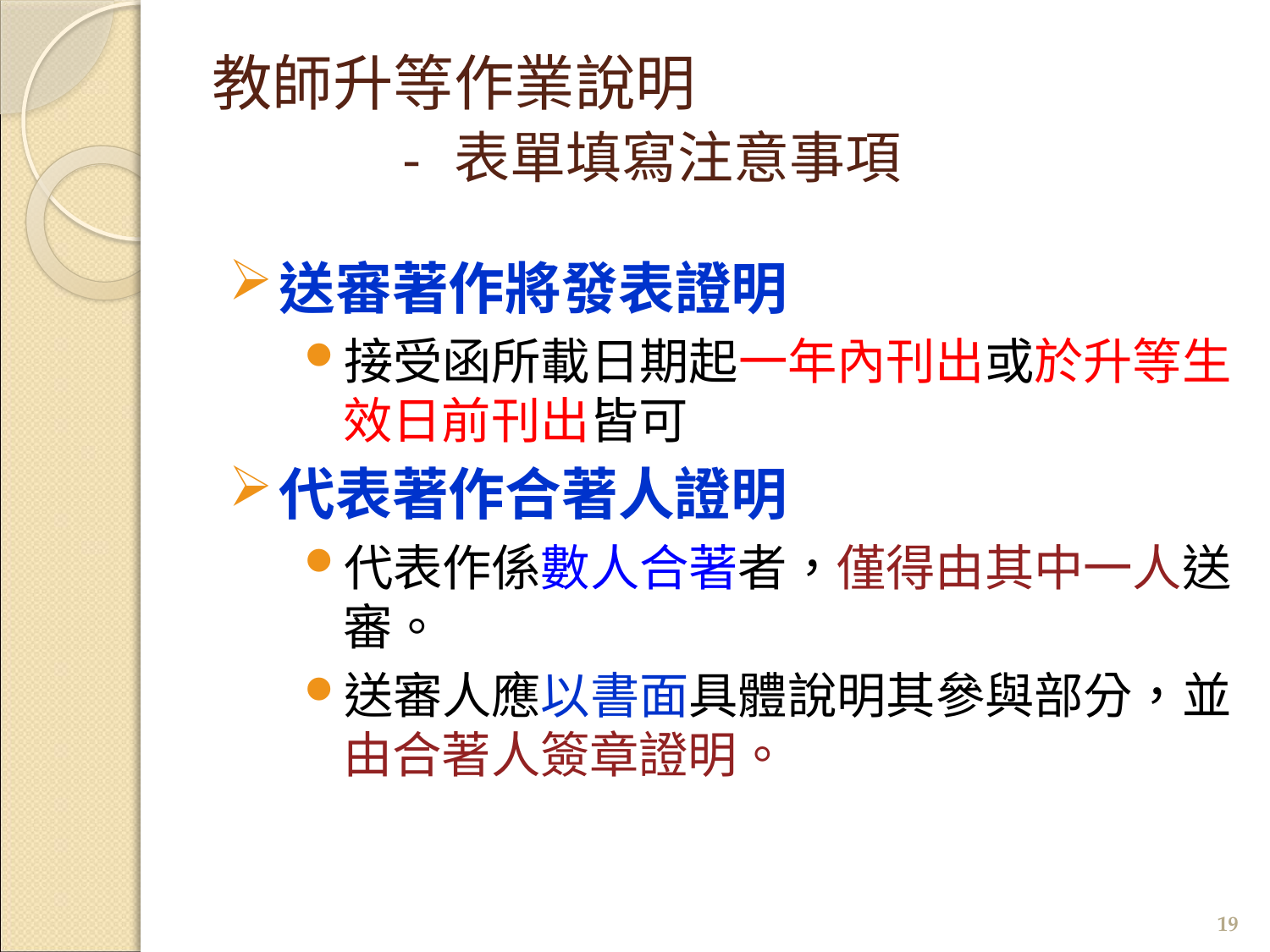

# 教師升等作業說明 - 表單填寫注意事項
送審著作將發表證明
接受函所載日期起一年內刊出或於升等生效日前刊出皆可
代表著作合著人證明
代表作係數人合著者，僅得由其中一人送審。
送審人應以書面具體說明其參與部分，並由合著人簽章證明。

19